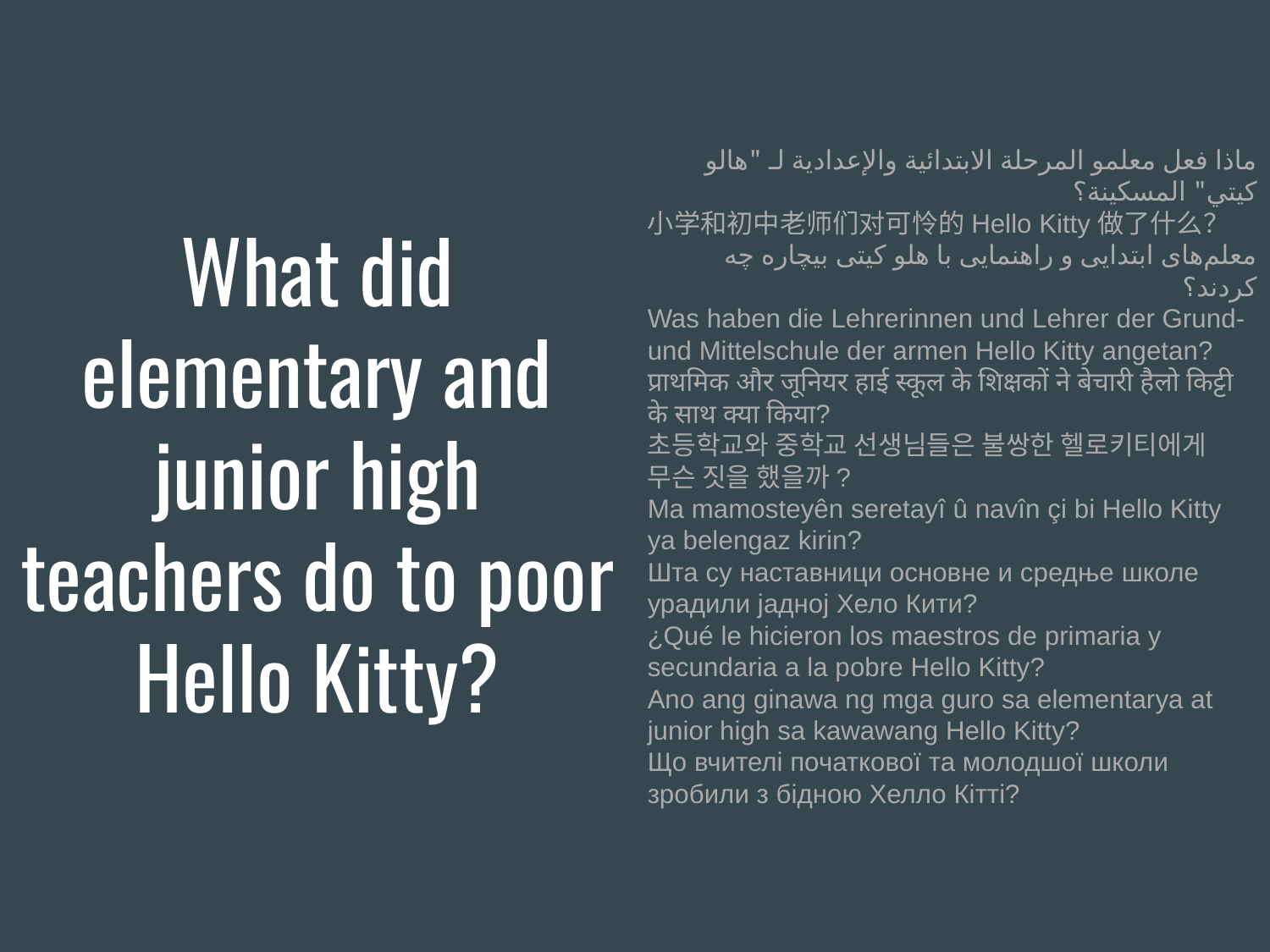

What did elementary and junior high teachers do to poor Hello Kitty?
ماذا فعل معلمو المرحلة الابتدائية والإعدادية لـ "هالو كيتي" المسكينة؟
小学和初中老师们对可怜的Hello Kitty做了什么？
معلم‌های ابتدایی و راهنمایی با هلو کیتی بیچاره چه کردند؟
Was haben die Lehrerinnen und Lehrer der Grund- und Mittelschule der armen Hello Kitty angetan?
प्राथमिक और जूनियर हाई स्कूल के शिक्षकों ने बेचारी हैलो किट्टी के साथ क्या किया?
초등학교와 중학교 선생님들은 불쌍한 헬로키티에게 무슨 짓을 했을까?
Ma mamosteyên seretayî û navîn çi bi Hello Kitty ya belengaz kirin?
Шта су наставници основне и средње школе урадили јадној Хело Кити?
¿Qué le hicieron los maestros de primaria y secundaria a la pobre Hello Kitty?
Ano ang ginawa ng mga guro sa elementarya at junior high sa kawawang Hello Kitty?
Що вчителі початкової та молодшої школи зробили з бідною Хелло Кітті?